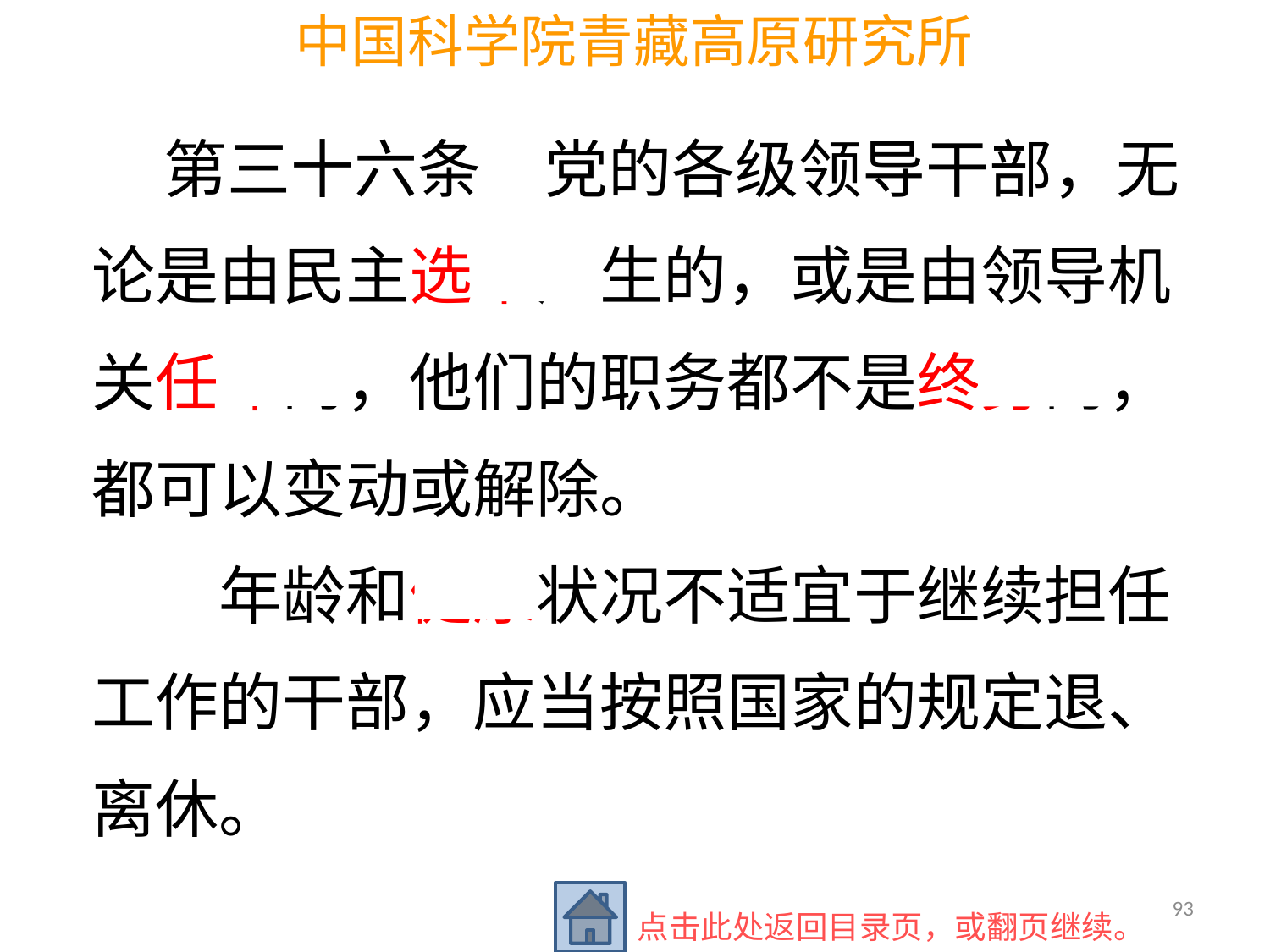

# 第三十六条　党的各级领导干部，无论是由民主选举产生的，或是由领导机关任命的，他们的职务都不是终身的，都可以变动或解除。 　　年龄和健康状况不适宜于继续担任工作的干部，应当按照国家的规定退、离休。

93

点击此处返回目录页，或翻页继续。